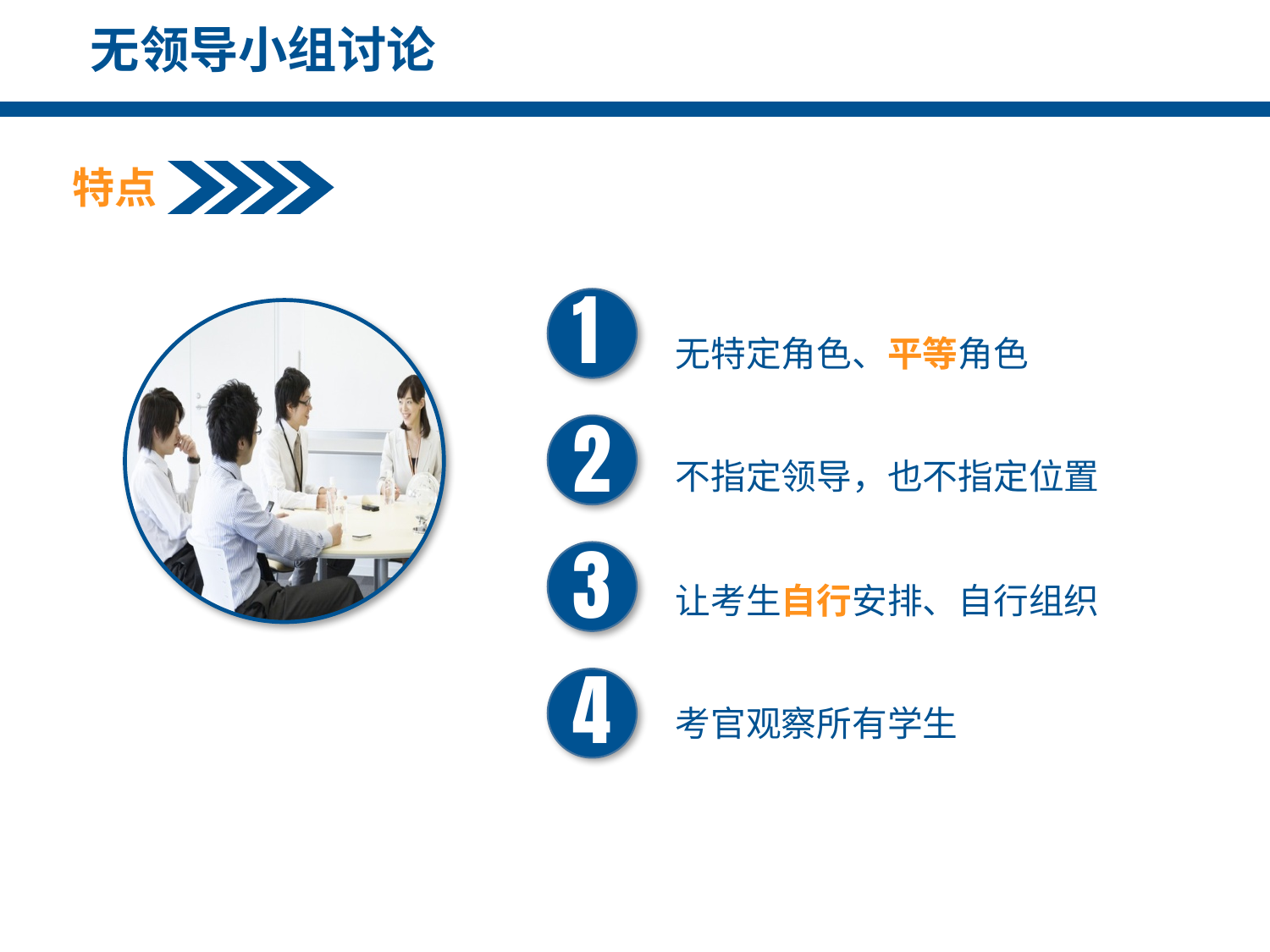

无领导小组讨论

特点

无特定角色、平等角色
不指定领导，也不指定位置
让考生自行安排、自行组织
考官观察所有学生

1

2

3

4